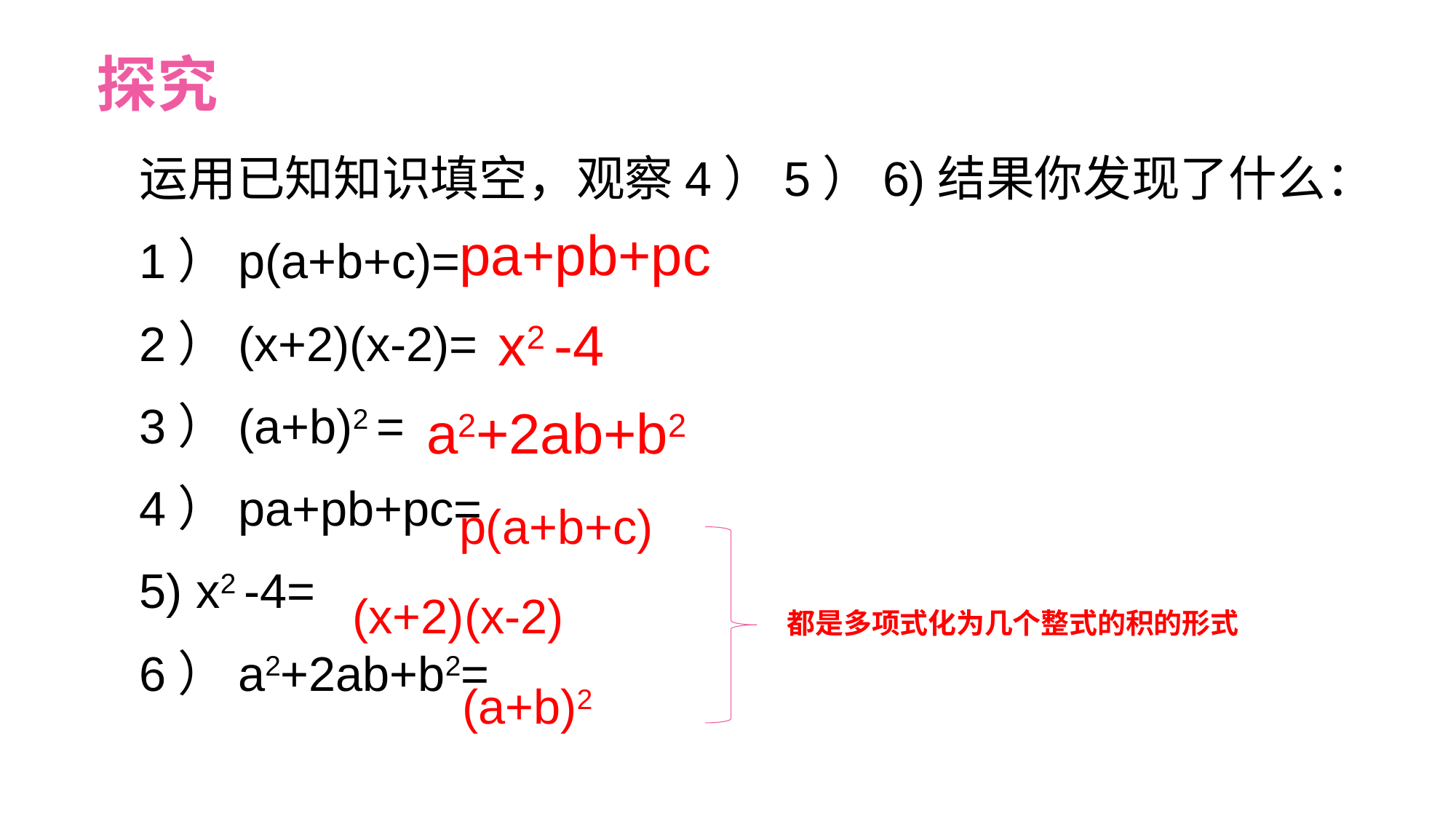

探究
运用已知知识填空，观察4）5）6)结果你发现了什么：
1）p(a+b+c)=
2）(x+2)(x-2)=
3）(a+b)2 =
4）pa+pb+pc=
5) x2 -4=
6）a2+2ab+b2=
pa+pb+pc
x2 -4
a2+2ab+b2
 p(a+b+c)

(x+2)(x-2)
都是多项式化为几个整式的积的形式
(a+b)2